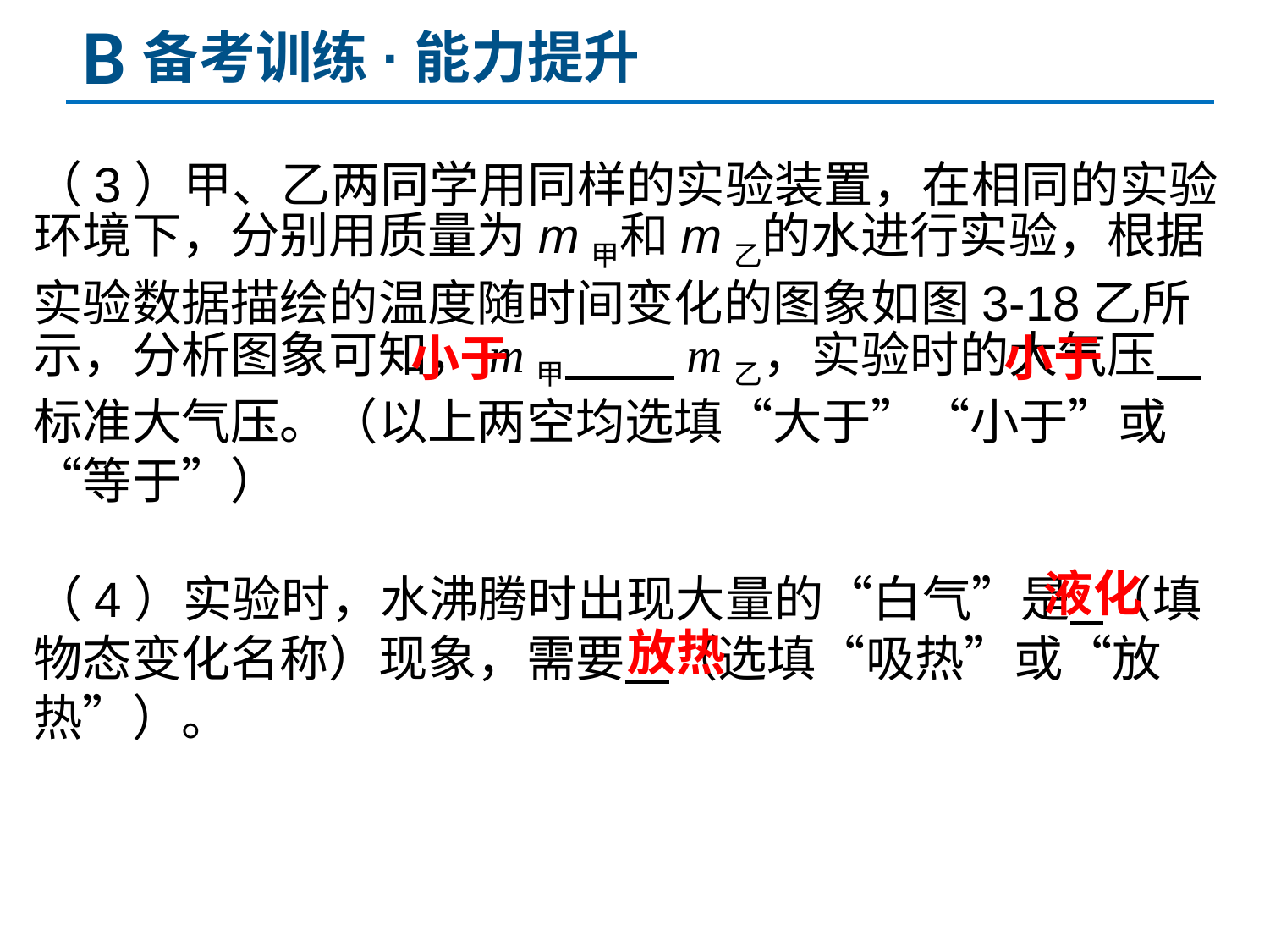

B
备考训练·能力提升
（3）甲、乙两同学用同样的实验装置，在相同的实验环境下，分别用质量为m甲和m乙的水进行实验，根据实验数据描绘的温度随时间变化的图象如图3-18乙所示，分析图象可知，m甲          m乙，实验时的大气压     标准大气压。（以上两空均选填“大于”“小于”或“等于”）

（4）实验时，水沸腾时出现大量的“白气”是   （填物态变化名称）现象，需要    （选填“吸热”或“放热”）。

小于
小于
液化
放热